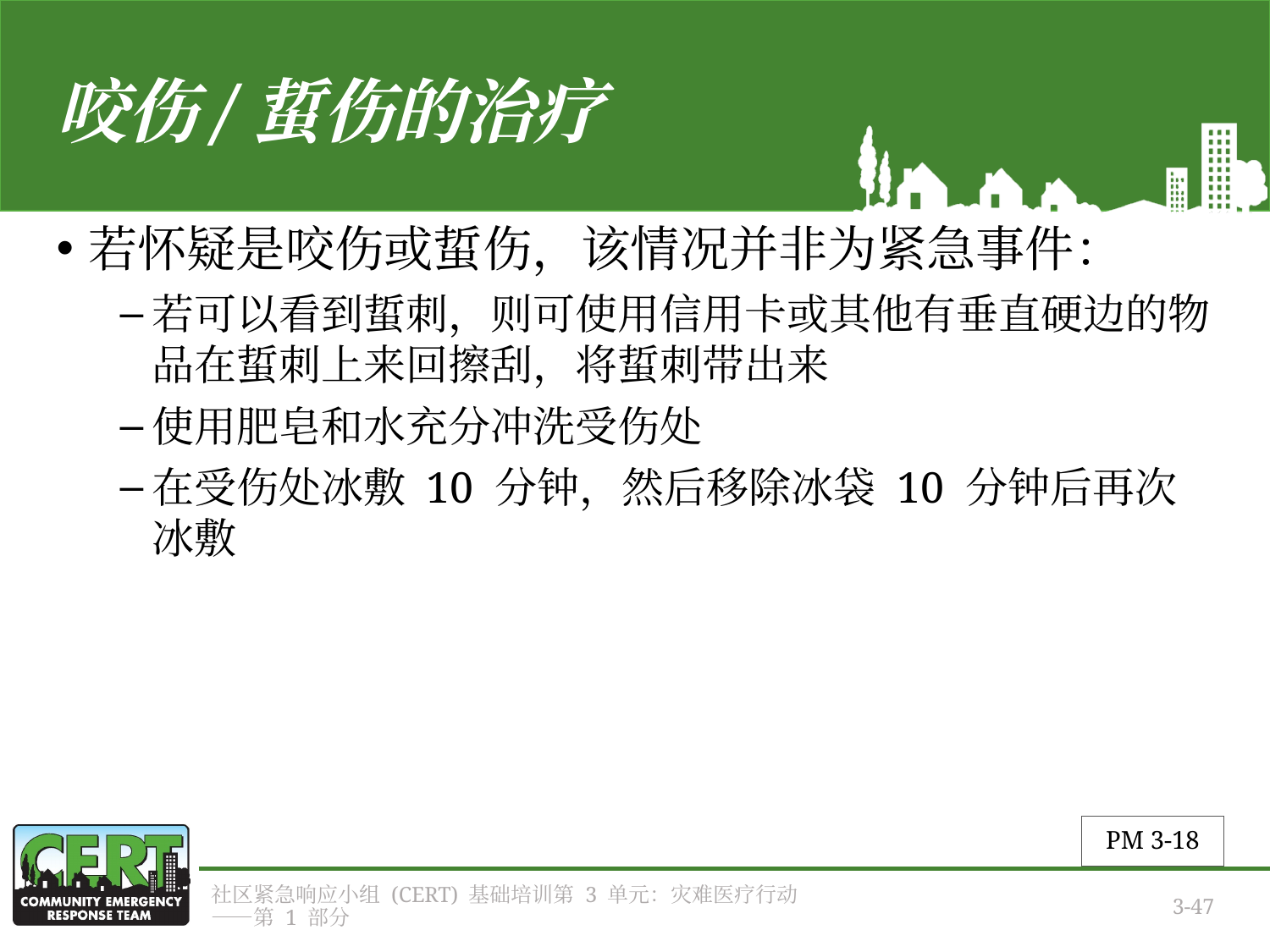

# 咬伤/蜇伤的治疗
若怀疑是咬伤或蜇伤，该情况并非为紧急事件：
若可以看到蜇刺，则可使用信用卡或其他有垂直硬边的物品在蜇刺上来回擦刮，将蜇刺带出来
使用肥皂和水充分冲洗受伤处
在受伤处冰敷 10 分钟，然后移除冰袋 10 分钟后再次冰敷

PM 3-18
社区紧急响应小组 (CERT) 基础培训第 3 单元：灾难医疗行动——第 1 部分
3-47